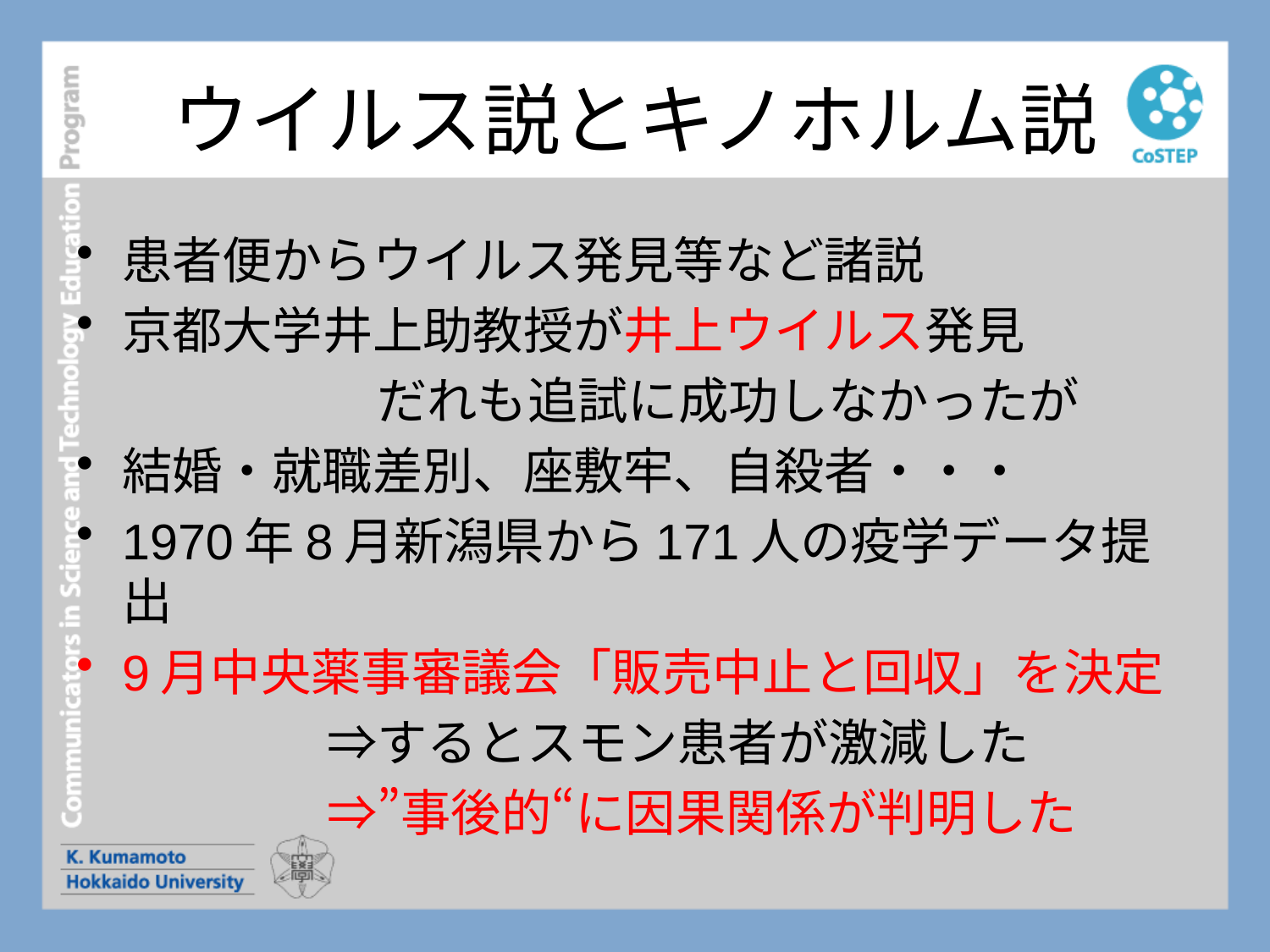

# ウイルス説とキノホルム説
患者便からウイルス発見等など諸説
京都大学井上助教授が井上ウイルス発見
　　　　　　だれも追試に成功しなかったが
結婚・就職差別、座敷牢、自殺者・・・
1970年8月新潟県から171人の疫学データ提出
9月中央薬事審議会「販売中止と回収」を決定
　　　　　⇒するとスモン患者が激減した
　　　　　⇒”事後的“に因果関係が判明した